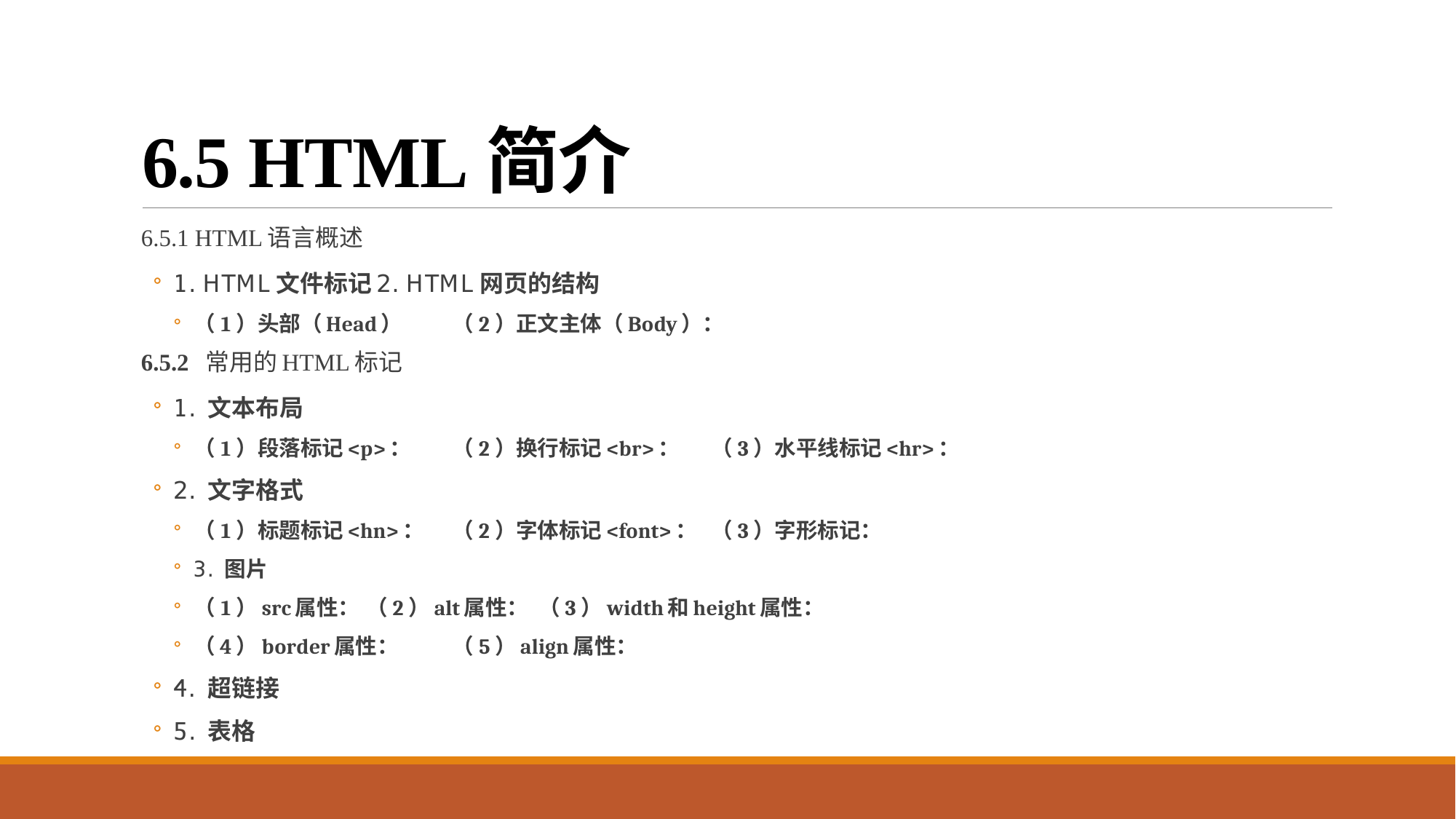

# 6.5 HTML简介
6.5.1 HTML语言概述
1. HTML文件标记2. HTML网页的结构
（1）头部（Head）	（2）正文主体（Body）：
6.5.2  常用的HTML标记
1. 文本布局
（1）段落标记<p>： 	（2）换行标记<br>：	（3）水平线标记<hr>：
2. 文字格式
（1）标题标记<hn>： 	（2）字体标记<font>：	（3）字形标记：
3. 图片
（1）src属性：	（2）alt属性：		（3）width和height属性：
（4）border属性：	（5）align属性：
4. 超链接
5. 表格